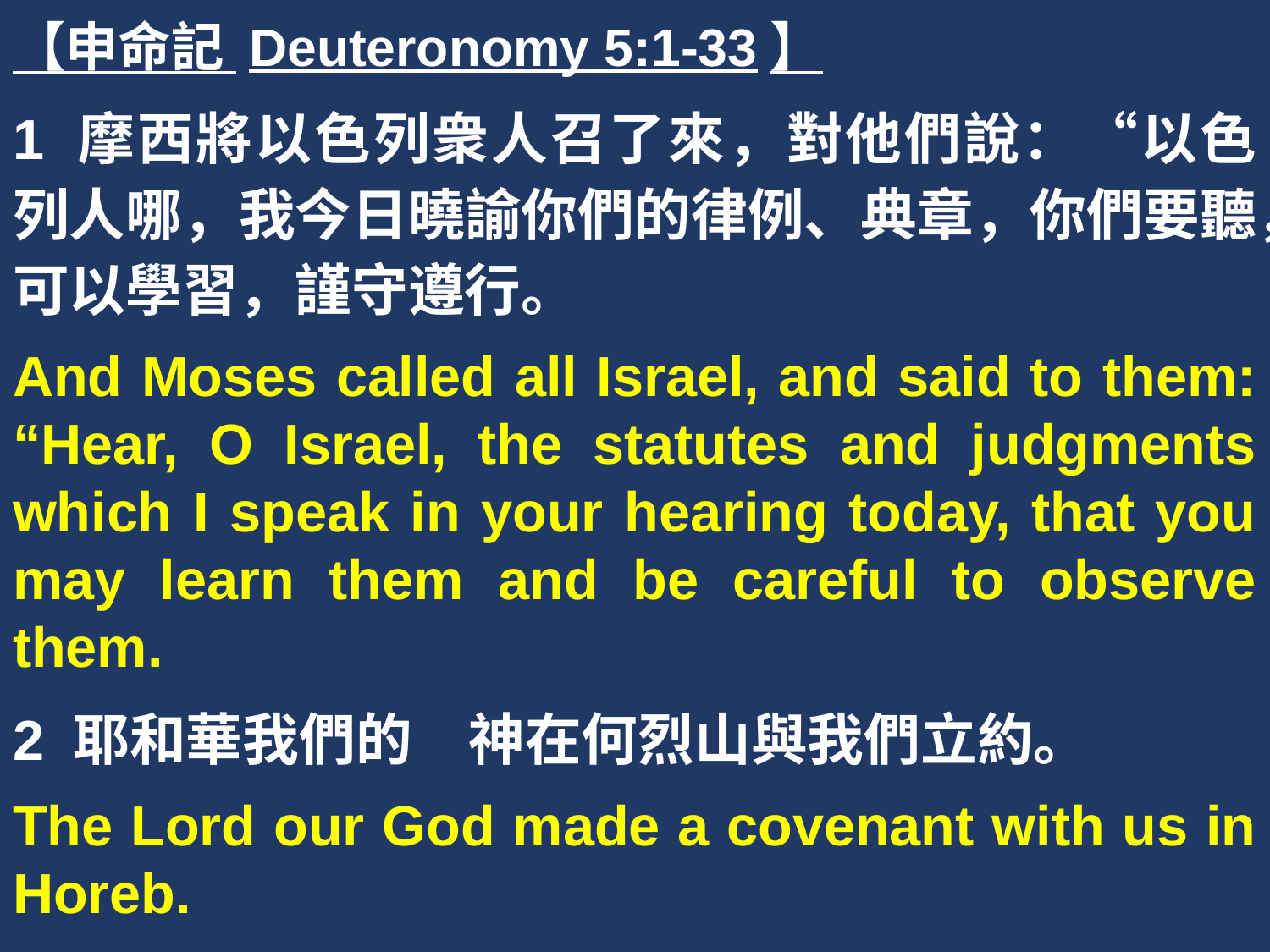

【申命記 Deuteronomy 5:1-33】
1 摩西將以色列衆人召了來，對他們說：“以色列人哪，我今日曉諭你們的律例、典章，你們要聽，可以學習，謹守遵行。
And Moses called all Israel, and said to them: “Hear, O Israel, the statutes and judgments which I speak in your hearing today, that you may learn them and be careful to observe them.
2 耶和華我們的　神在何烈山與我們立約。
The Lord our God made a covenant with us in Horeb.